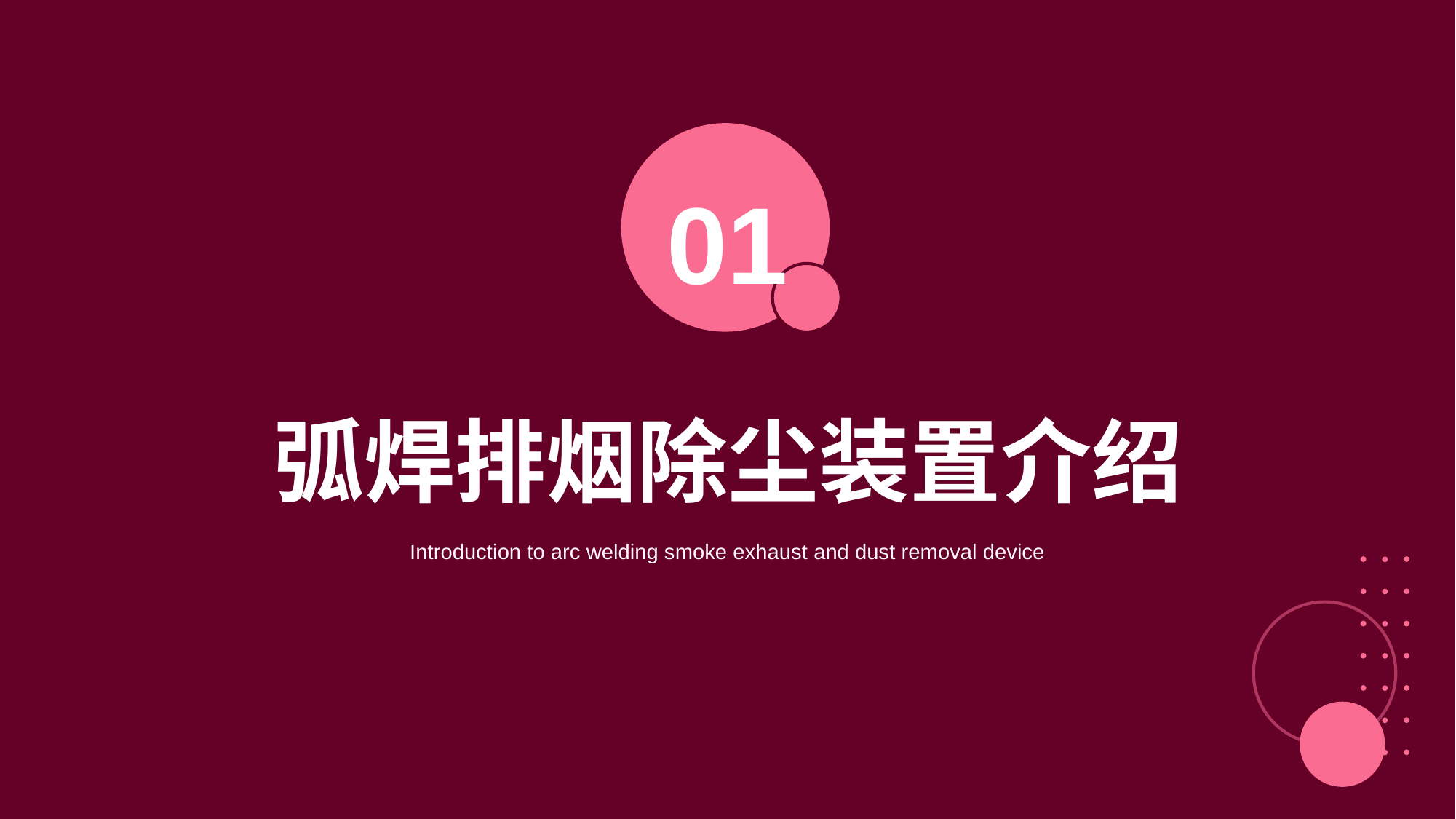

01
弧焊排烟除尘装置介绍
Introduction to arc welding smoke exhaust and dust removal device